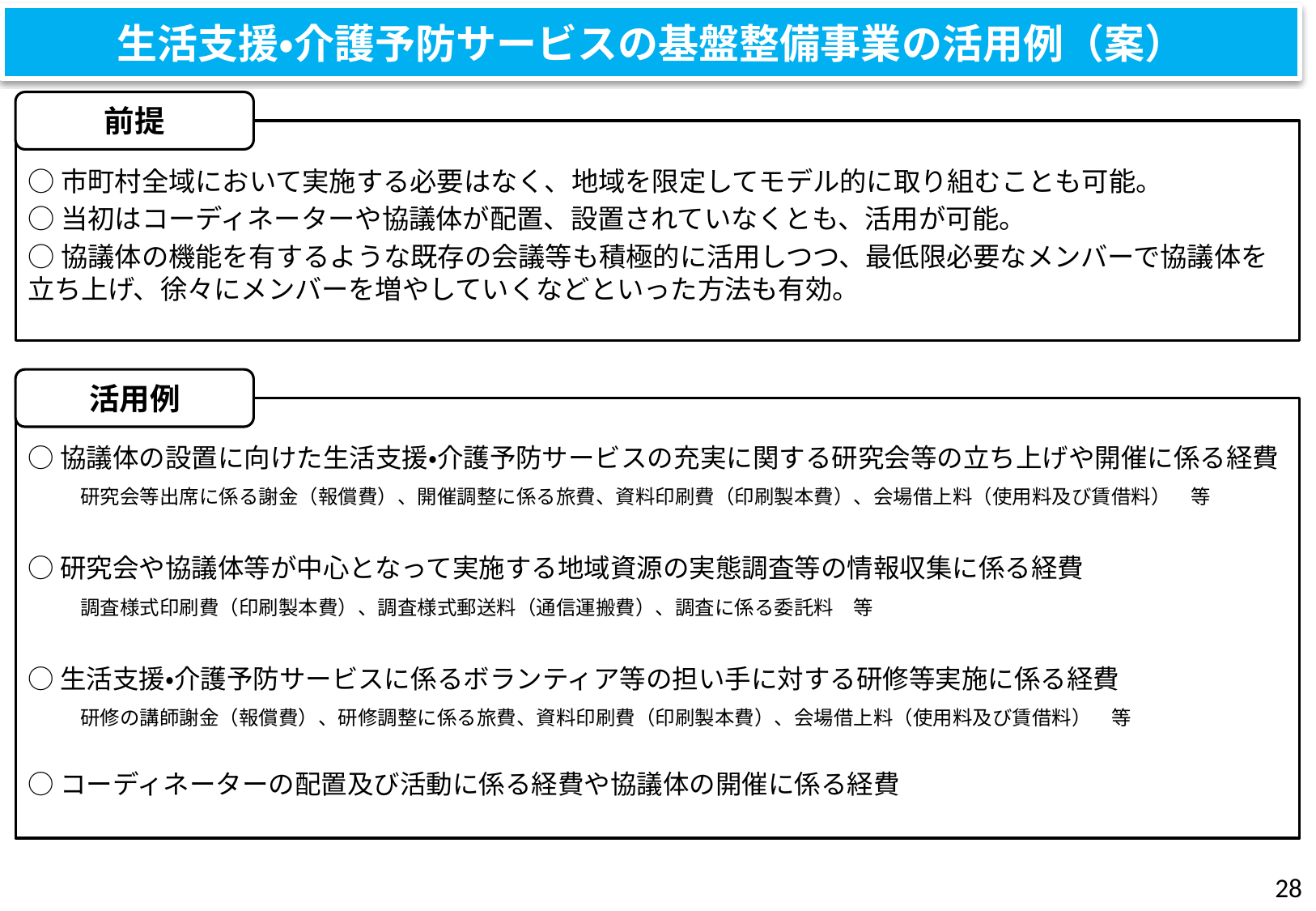

生活支援・介護予防サービスの基盤整備事業の活用例（案）
前提

○市町村全域において実施する必要はなく、地域を限定してモデル的に取り組むことも可能。
○当初はコーディネーターや協議体が配置、設置されていなくとも、活用が可能。
○協議体の機能を有するような既存の会議等も積極的に活用しつつ、最低限必要なメンバーで協議体を立ち上げ、徐々にメンバーを増やしていくなどといった方法も有効。
活用例

○協議体の設置に向けた生活支援・介護予防サービスの充実に関する研究会等の立ち上げや開催に係る経費
　　研究会等出席に係る謝金（報償費）、開催調整に係る旅費、資料印刷費（印刷製本費）、会場借上料（使用料及び賃借料）　等

○研究会や協議体等が中心となって実施する地域資源の実態調査等の情報収集に係る経費
　　調査様式印刷費（印刷製本費）、調査様式郵送料（通信運搬費）、調査に係る委託料　等

○生活支援・介護予防サービスに係るボランティア等の担い手に対する研修等実施に係る経費
　　研修の講師謝金（報償費）、研修調整に係る旅費、資料印刷費（印刷製本費）、会場借上料（使用料及び賃借料）　等

○コーディネーターの配置及び活動に係る経費や協議体の開催に係る経費

28